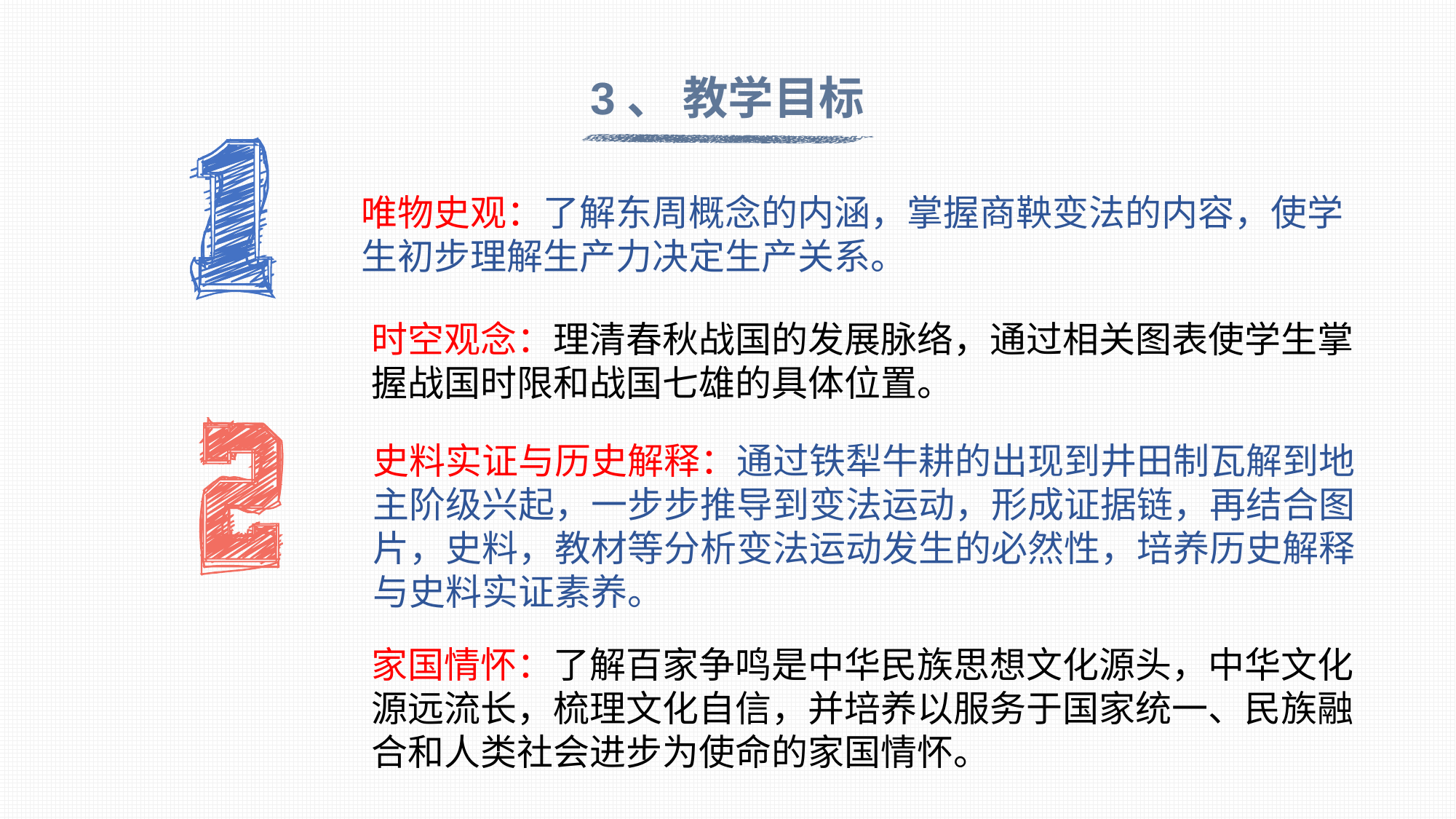

3、 教学目标

唯物史观：了解东周概念的内涵，掌握商鞅变法的内容，使学生初步理解生产力决定生产关系。

时空观念：理清春秋战国的发展脉络，通过相关图表使学生掌握战国时限和战国七雄的具体位置。

史料实证与历史解释：通过铁犁牛耕的出现到井田制瓦解到地主阶级兴起，一步步推导到变法运动，形成证据链，再结合图片，史料，教材等分析变法运动发生的必然性，培养历史解释与史料实证素养。
家国情怀：了解百家争鸣是中华民族思想文化源头，中华文化源远流长，梳理文化自信，并培养以服务于国家统一、民族融合和人类社会进步为使命的家国情怀。